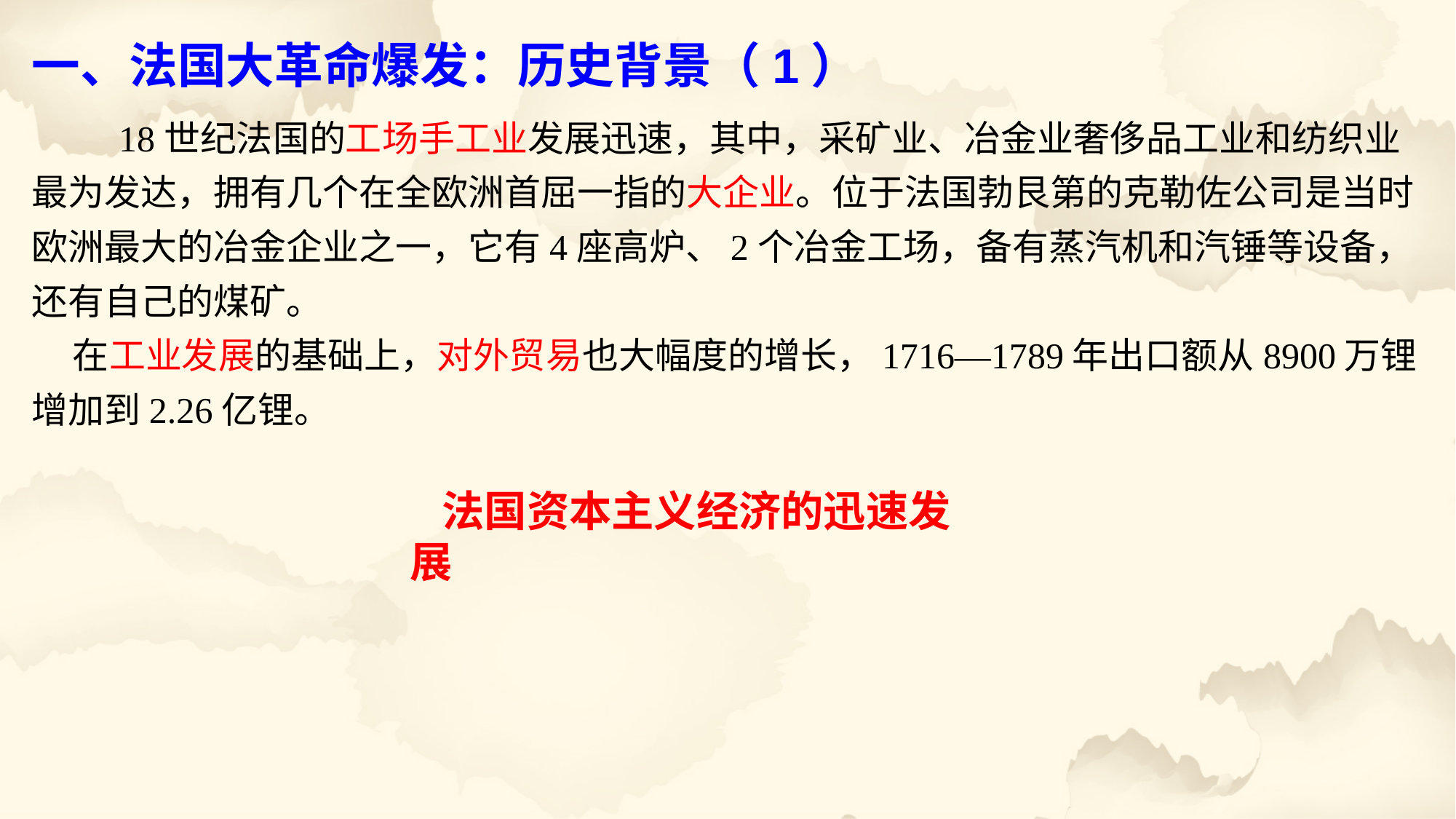

一、法国大革命爆发：历史背景（1）
    18世纪法国的工场手工业发展迅速，其中，采矿业、冶金业奢侈品工业和纺织业最为发达，拥有几个在全欧洲首屈一指的大企业。位于法国勃艮第的克勒佐公司是当时欧洲最大的冶金企业之一，它有4座高炉、2个冶金工场，备有蒸汽机和汽锤等设备，还有自己的煤矿。
    在工业发展的基础上，对外贸易也大幅度的增长，1716—1789年出口额从8900万锂增加到2.26亿锂。
法国资本主义经济的迅速发展